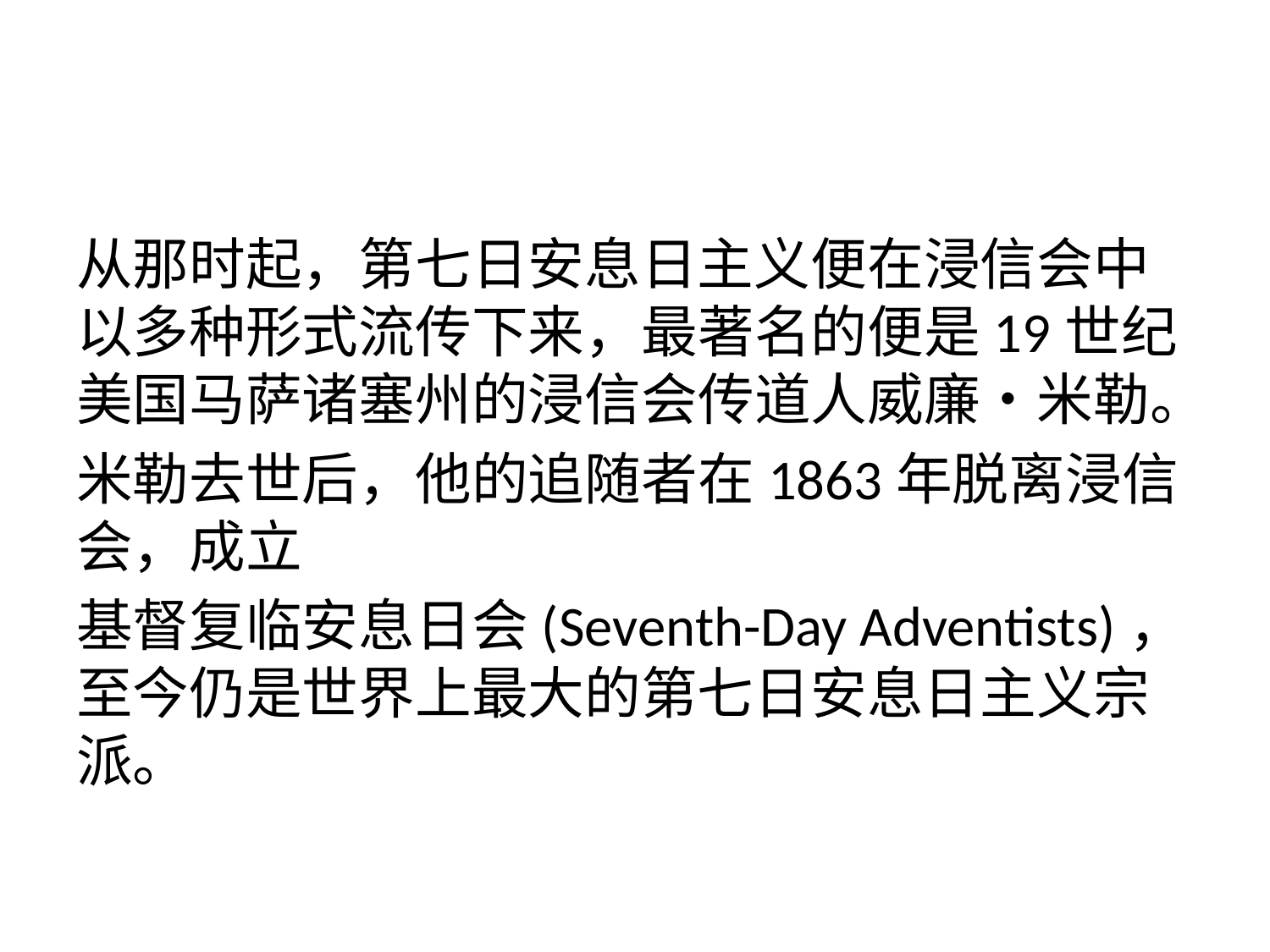

#
从那时起，第七日安息日主义便在浸信会中以多种形式流传下来，最著名的便是19世纪美国马萨诸塞州的浸信会传道人威廉•米勒。
米勒去世后，他的追随者在1863年脱离浸信会，成立
基督复临安息日会(Seventh-Day Adventists)，至今仍是世界上最大的第七日安息日主义宗派。